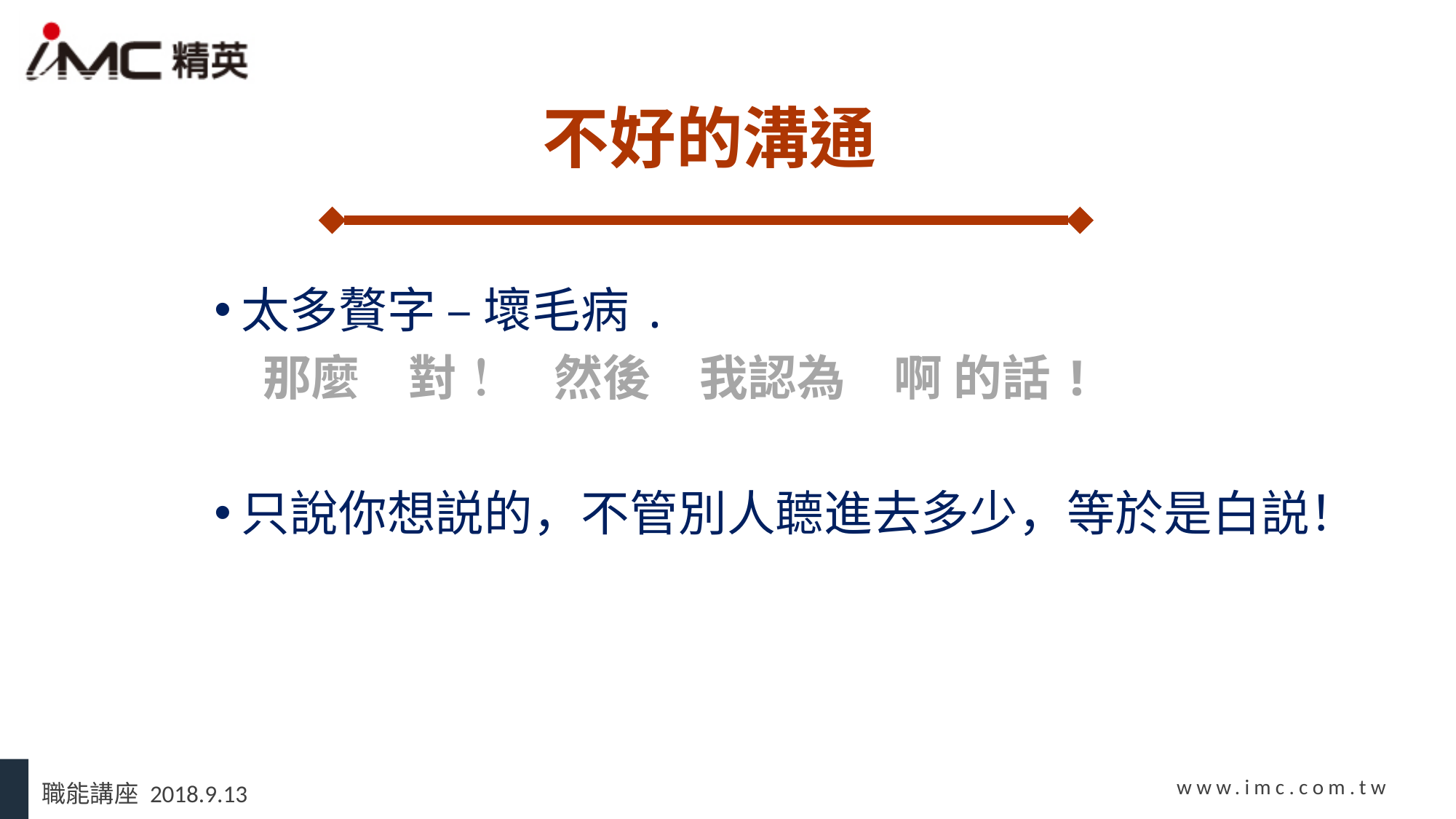

# 不好的溝通
太多贅字 – 壞毛病.
　那麼　對！　然後　我認為　啊 的話!

只說你想説的，不管別人聼進去多少，等於是白説！